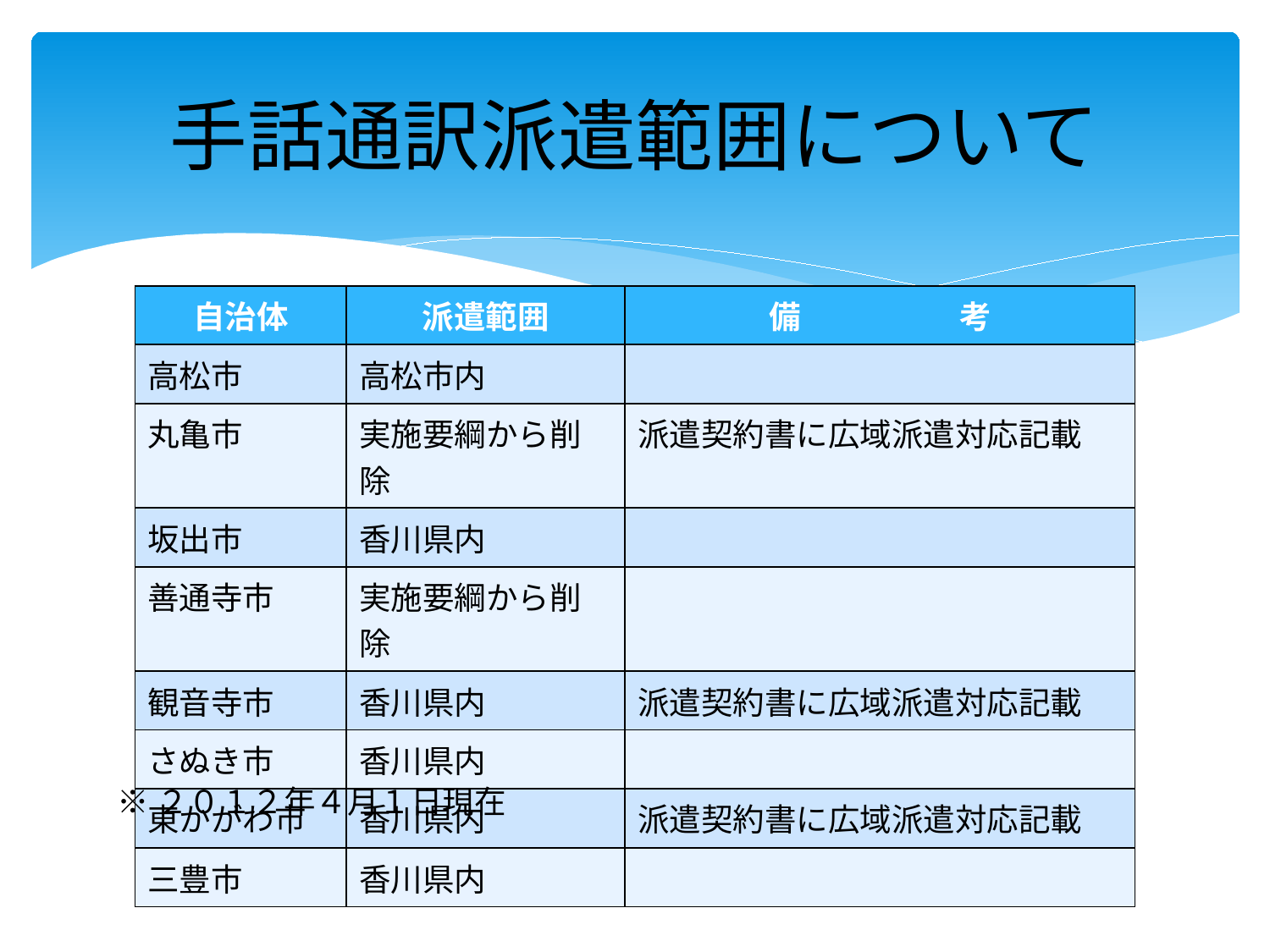

手話通訳派遣範囲について
| 自治体 | 派遣範囲 | 備　　　　　考 |
| --- | --- | --- |
| 高松市 | 高松市内 |  |
| 丸亀市 | 実施要綱から削除 | 派遣契約書に広域派遣対応記載 |
| 坂出市 | 香川県内 |  |
| 善通寺市 | 実施要綱から削除 |  |
| 観音寺市 | 香川県内 | 派遣契約書に広域派遣対応記載 |
| さぬき市 | 香川県内 |  |
| 東かがわ市 | 香川県内 | 派遣契約書に広域派遣対応記載 |
| 三豊市 | 香川県内 |  |
※２０１２年４月１日現在
5